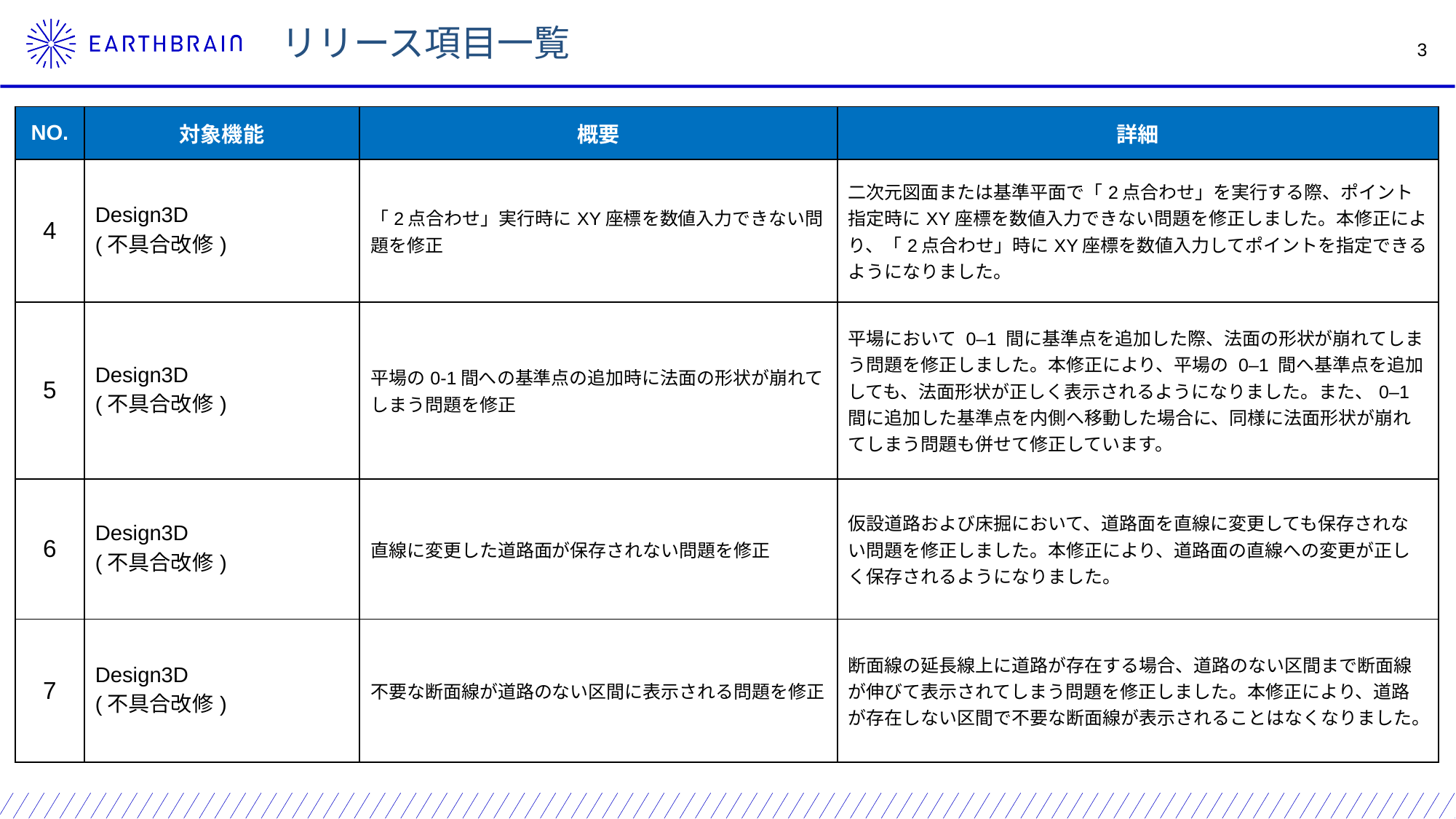

リリース項目一覧
| NO. | 対象機能 | 概要 | 詳細 |
| --- | --- | --- | --- |
| 4 | Design3D (不具合改修) | 「2点合わせ」実行時にXY座標を数値入力できない問題を修正 | 二次元図面または基準平面で「2点合わせ」を実行する際、ポイント指定時にXY座標を数値入力できない問題を修正しました。本修正により、「2点合わせ」時にXY座標を数値入力してポイントを指定できるようになりました。 |
| 5 | Design3D (不具合改修) | 平場の0-1間への基準点の追加時に法面の形状が崩れてしまう問題を修正 | 平場において 0–1 間に基準点を追加した際、法面の形状が崩れてしまう問題を修正しました。本修正により、平場の 0–1 間へ基準点を追加しても、法面形状が正しく表示されるようになりました。また、0–1 間に追加した基準点を内側へ移動した場合に、同様に法面形状が崩れてしまう問題も併せて修正しています。 |
| 6 | Design3D (不具合改修) | 直線に変更した道路面が保存されない問題を修正 | 仮設道路および床掘において、道路面を直線に変更しても保存されない問題を修正しました。本修正により、道路面の直線への変更が正しく保存されるようになりました。 |
| 7 | Design3D (不具合改修) | 不要な断面線が道路のない区間に表示される問題を修正 | 断面線の延長線上に道路が存在する場合、道路のない区間まで断面線が伸びて表示されてしまう問題を修正しました。本修正により、道路が存在しない区間で不要な断面線が表示されることはなくなりました。 |